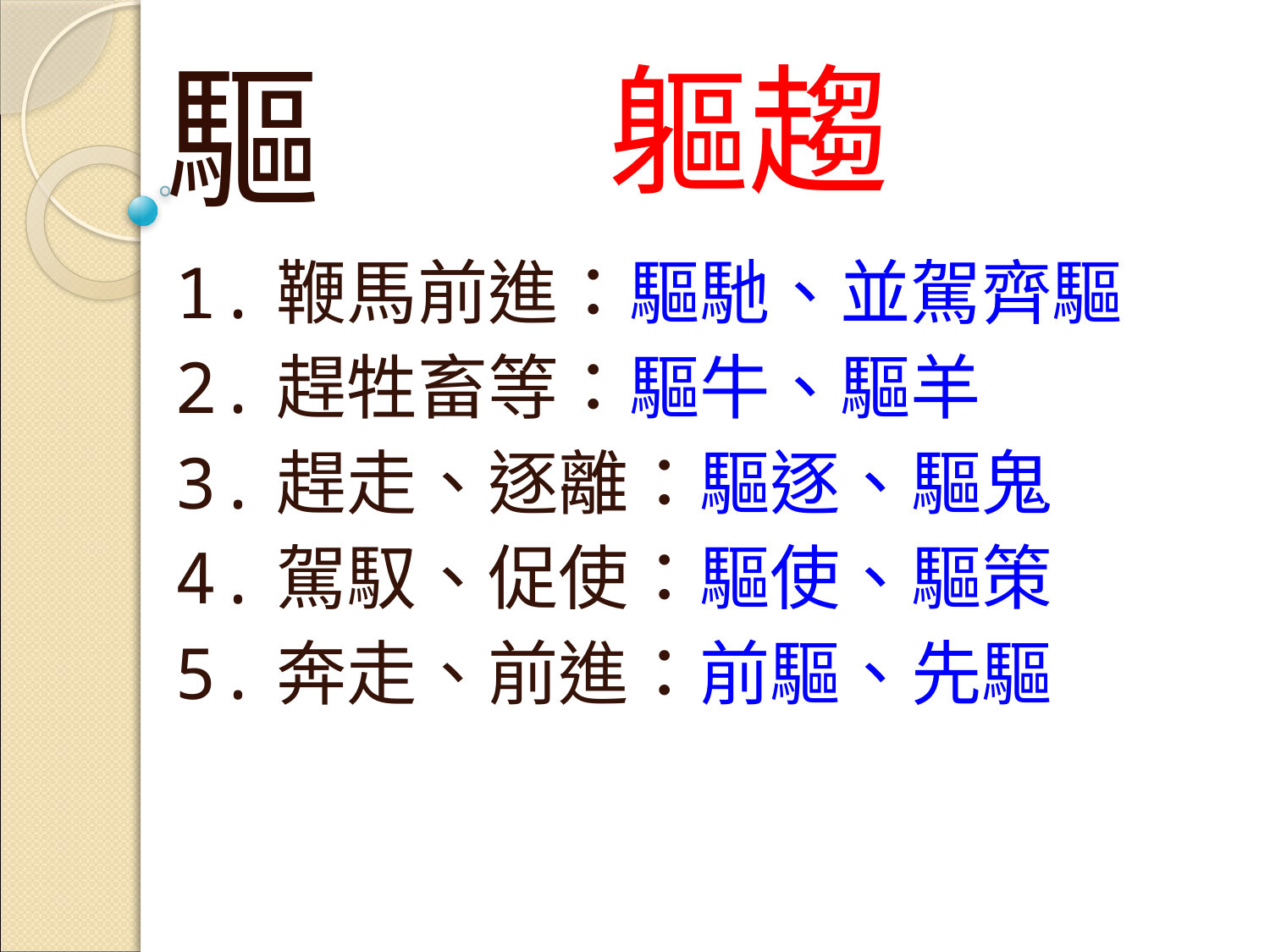

驅
軀趨
1.鞭馬前進：驅馳、並駕齊驅
2.趕牲畜等：驅牛、驅羊
3.趕走、逐離：驅逐、驅鬼
4.駕馭、促使：驅使、驅策
5.奔走、前進：前驅、先驅